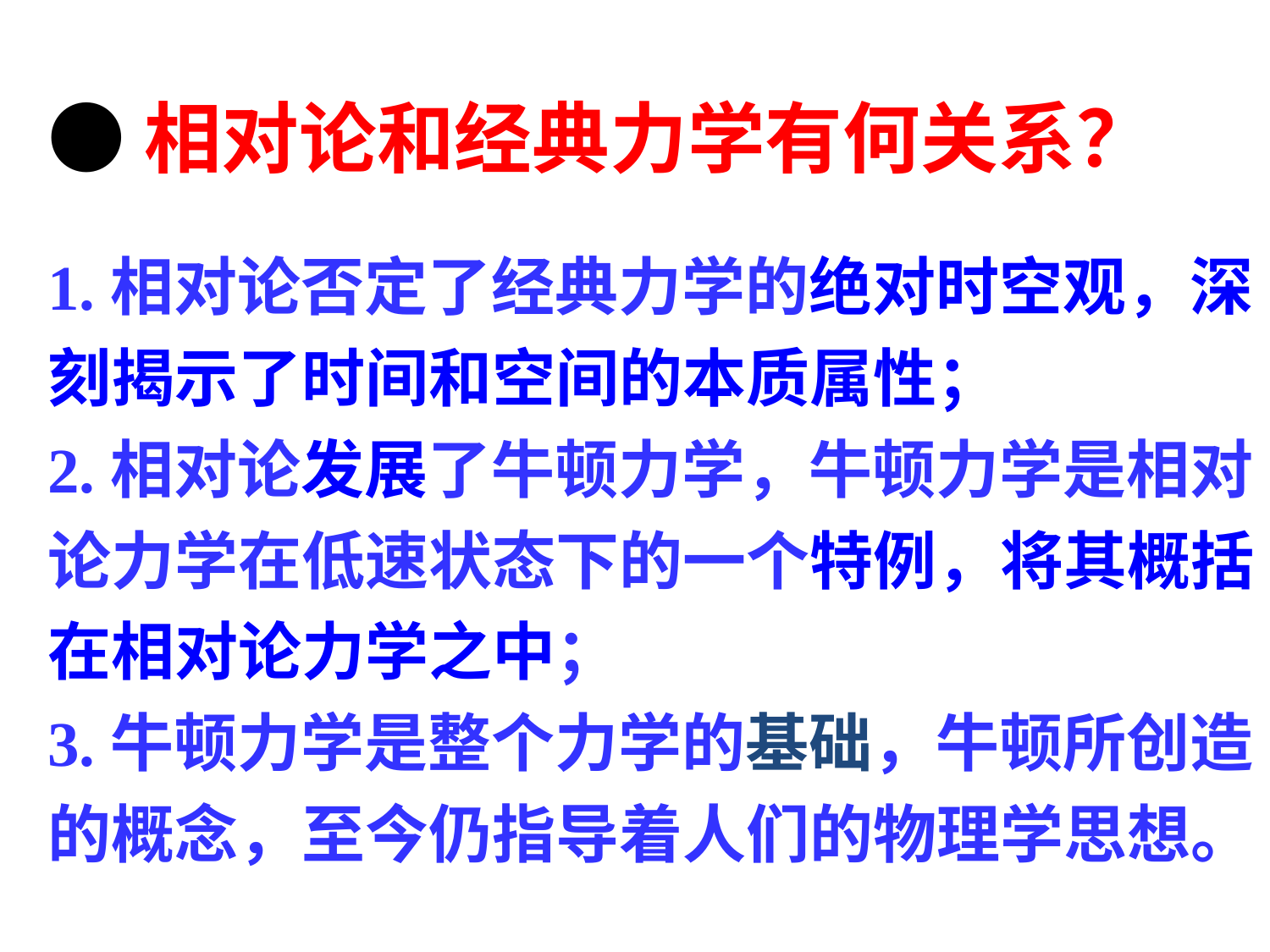

# ●相对论和经典力学有何关系？
1.相对论否定了经典力学的绝对时空观，深刻揭示了时间和空间的本质属性；
2.相对论发展了牛顿力学，牛顿力学是相对论力学在低速状态下的一个特例，将其概括在相对论力学之中；
3.牛顿力学是整个力学的基础，牛顿所创造的概念，至今仍指导着人们的物理学思想。